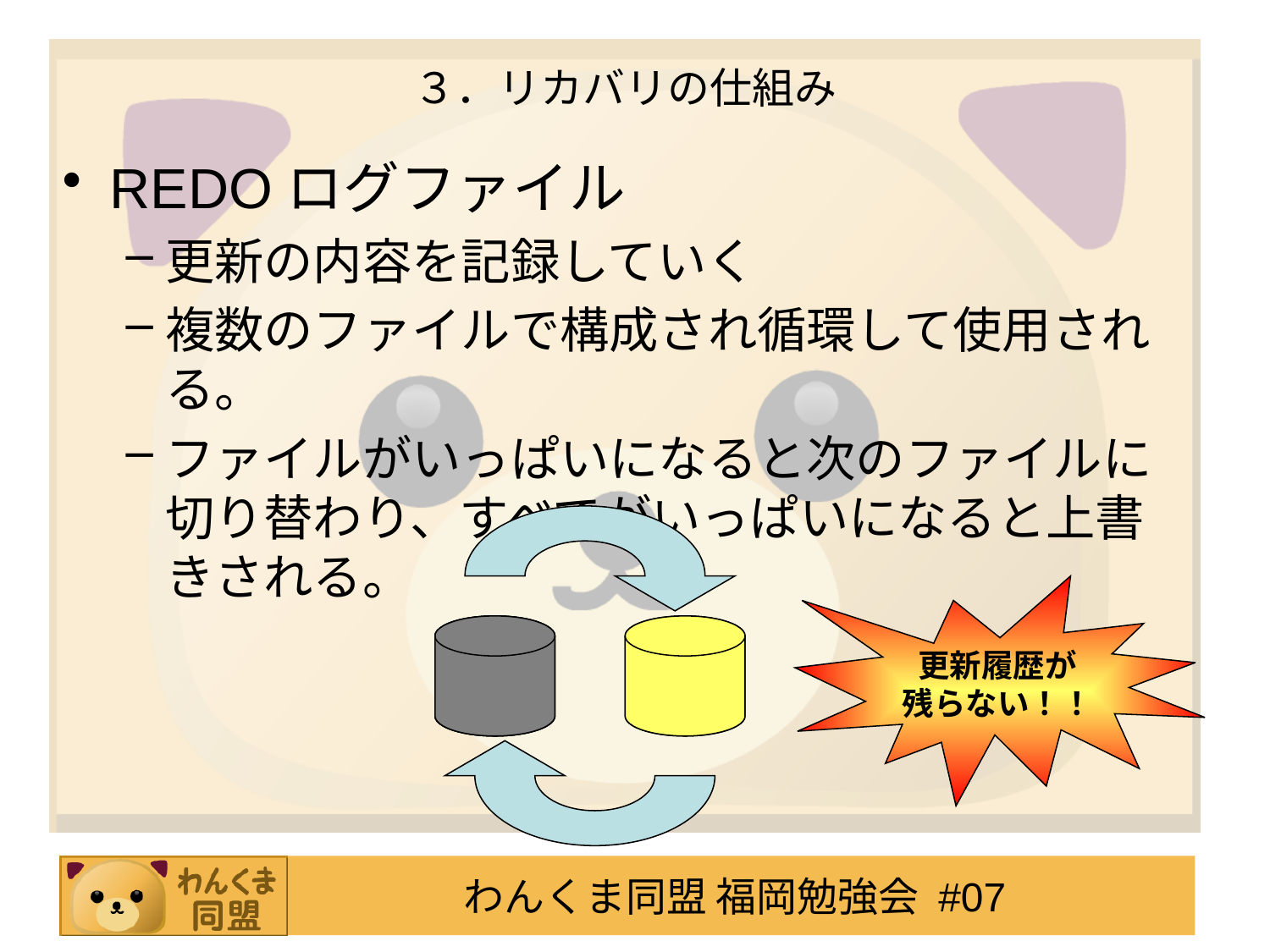

# ３．リカバリの仕組み
REDOログファイル
更新の内容を記録していく
複数のファイルで構成され循環して使用される。
ファイルがいっぱいになると次のファイルに
切り替わり、すべてがいっぱいになると上書きされる。

更新履歴が
残らない！！